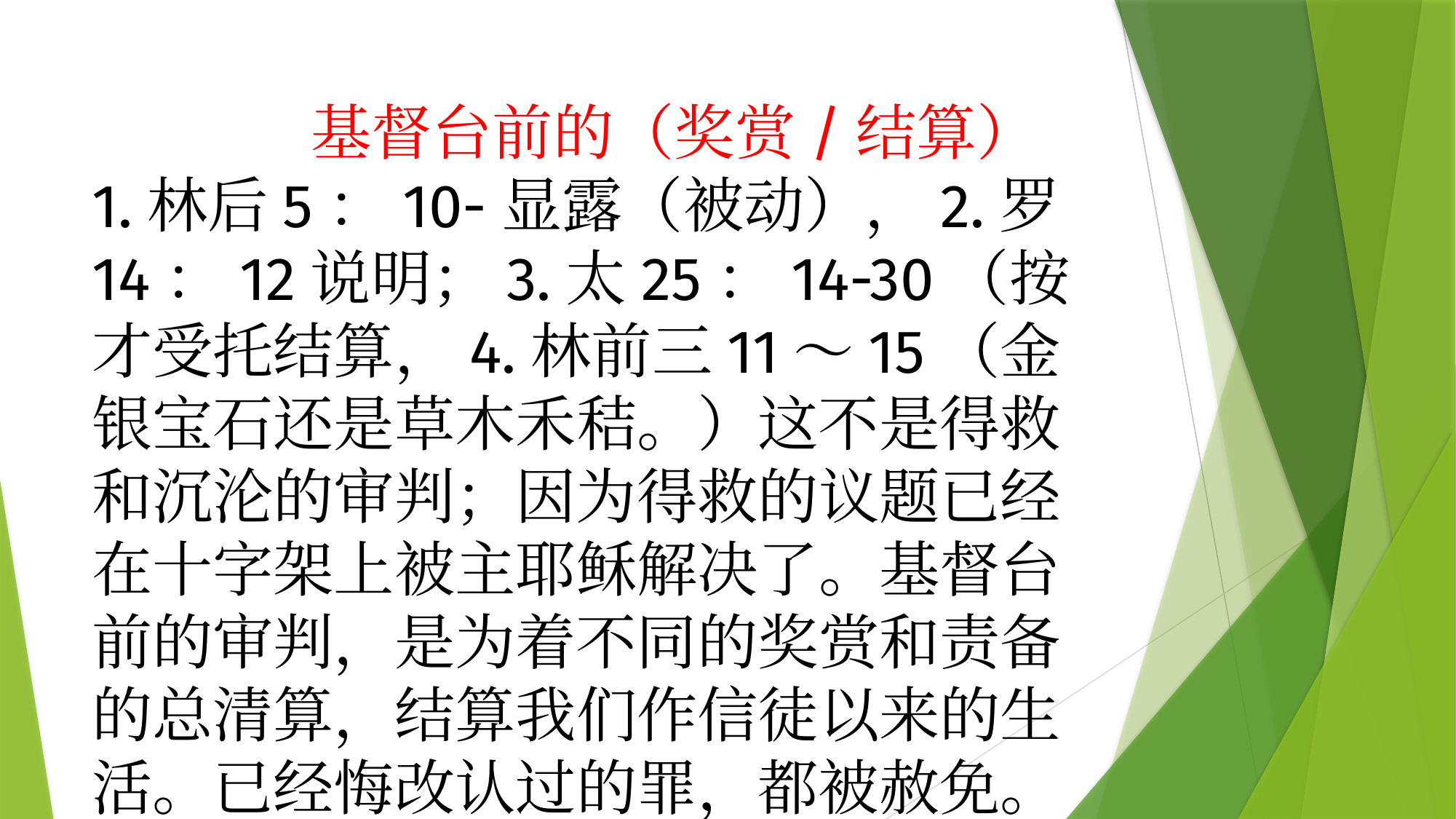

# 基督台前的（奖赏/结算） 1.林后5：10-显露（被动），2.罗14：12说明；3.太25：14-30（按才受托结算，4.林前三11～15（金银宝石还是草木禾秸。）这不是得救和沉沦的审判；因为得救的议题已经在十字架上被主耶稣解决了。基督台前的审判，是为着不同的奖赏和责备的总清算，结算我们作信徒以来的生活。已经悔改认过的罪，都被赦免。